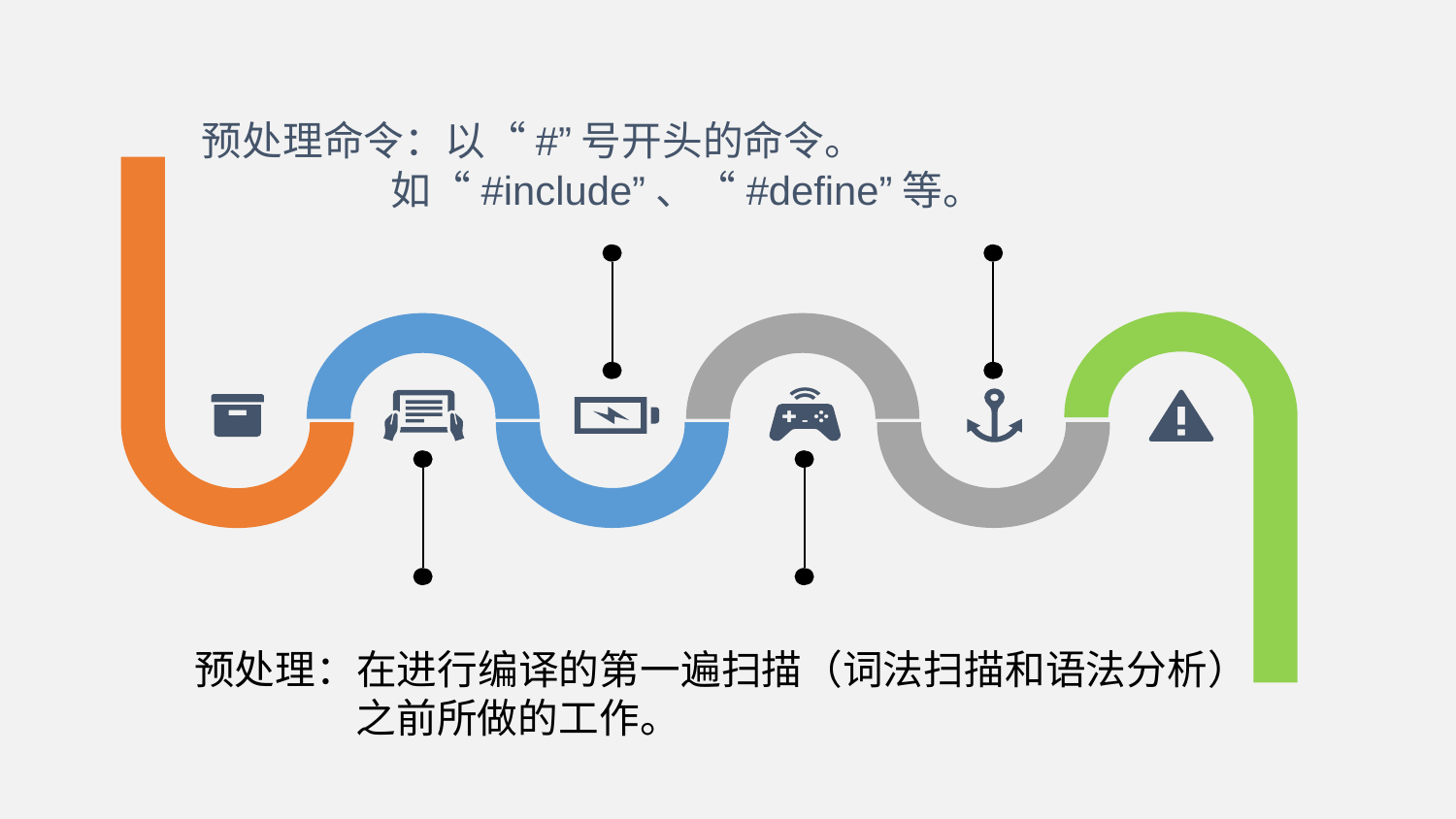

预处理命令：以“#”号开头的命令。
                      如“#include”、“#define”等。

      预处理：在进行编译的第一遍扫描（词法扫描和语法分析）
                        之前所做的工作。